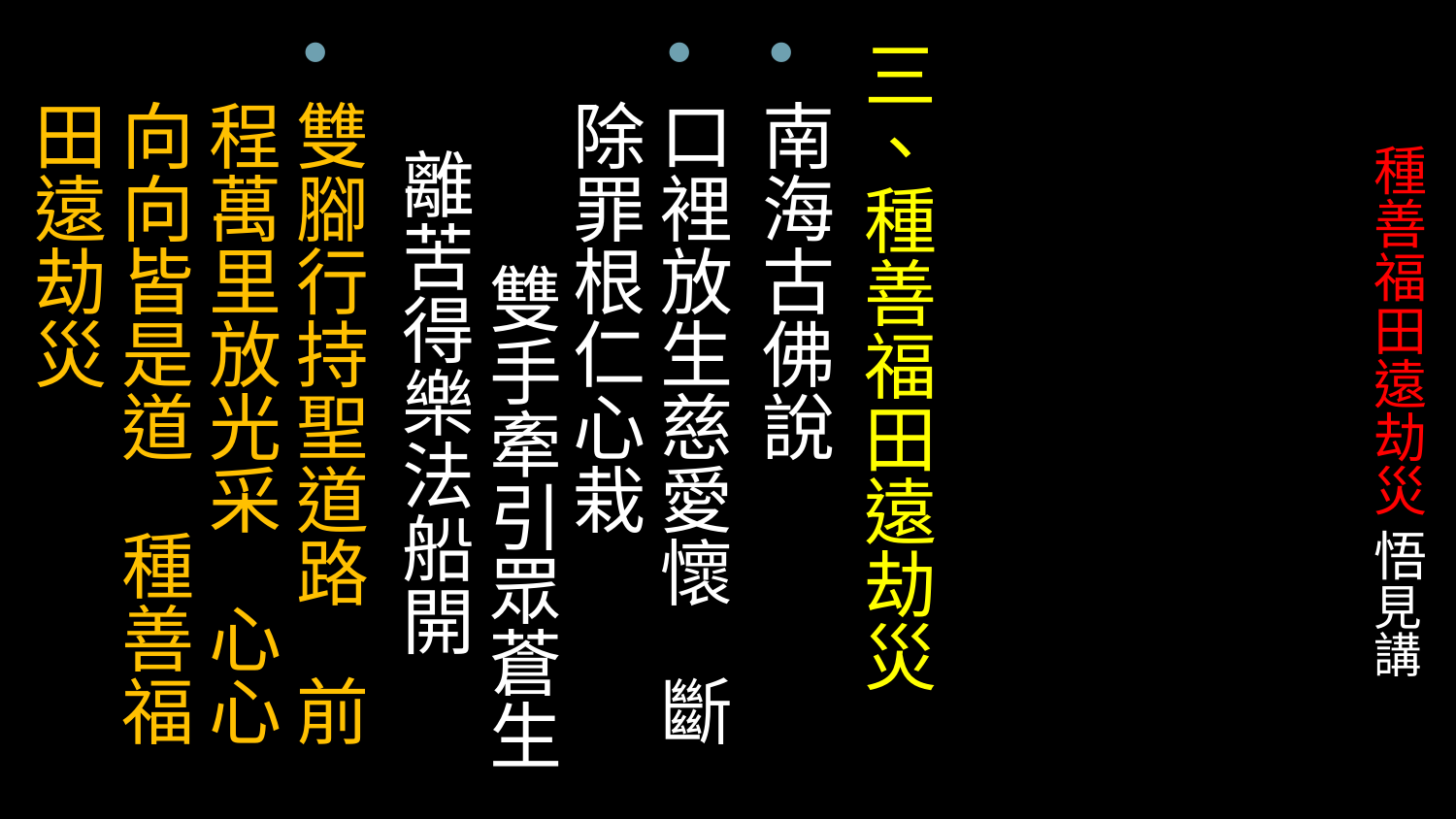

三、種善福田遠劫災
南海古佛說
口裡放生慈愛懷    斷除罪根仁心栽                          雙手牽引眾蒼生    離苦得樂法船開
雙腳行持聖道路    前程萬里放光采    心心向向皆是道    種善福田遠劫災
# 種善福田遠劫災 悟見講